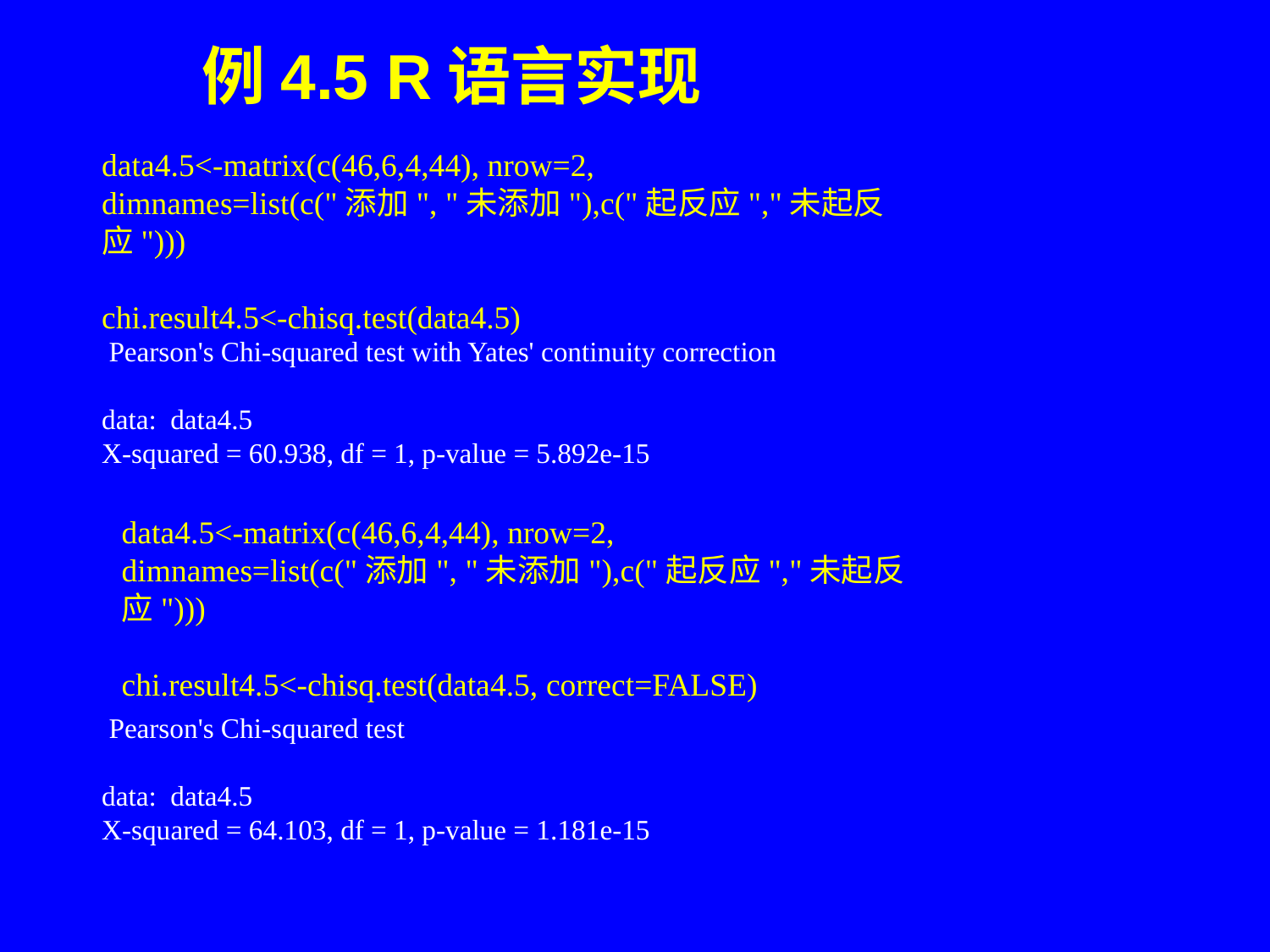

例4.5 R语言实现
data4.5<-matrix(c(46,6,4,44), nrow=2,
dimnames=list(c("添加", "未添加"),c("起反应","未起反应")))

chi.result4.5<-chisq.test(data4.5)
 Pearson's Chi-squared test with Yates' continuity correction

data:  data4.5
X-squared = 60.938, df = 1, p-value = 5.892e-15
data4.5<-matrix(c(46,6,4,44), nrow=2,
dimnames=list(c("添加", "未添加"),c("起反应","未起反应")))

chi.result4.5<-chisq.test(data4.5, correct=FALSE)

 Pearson's Chi-squared test

data:  data4.5
X-squared = 64.103, df = 1, p-value = 1.181e-15